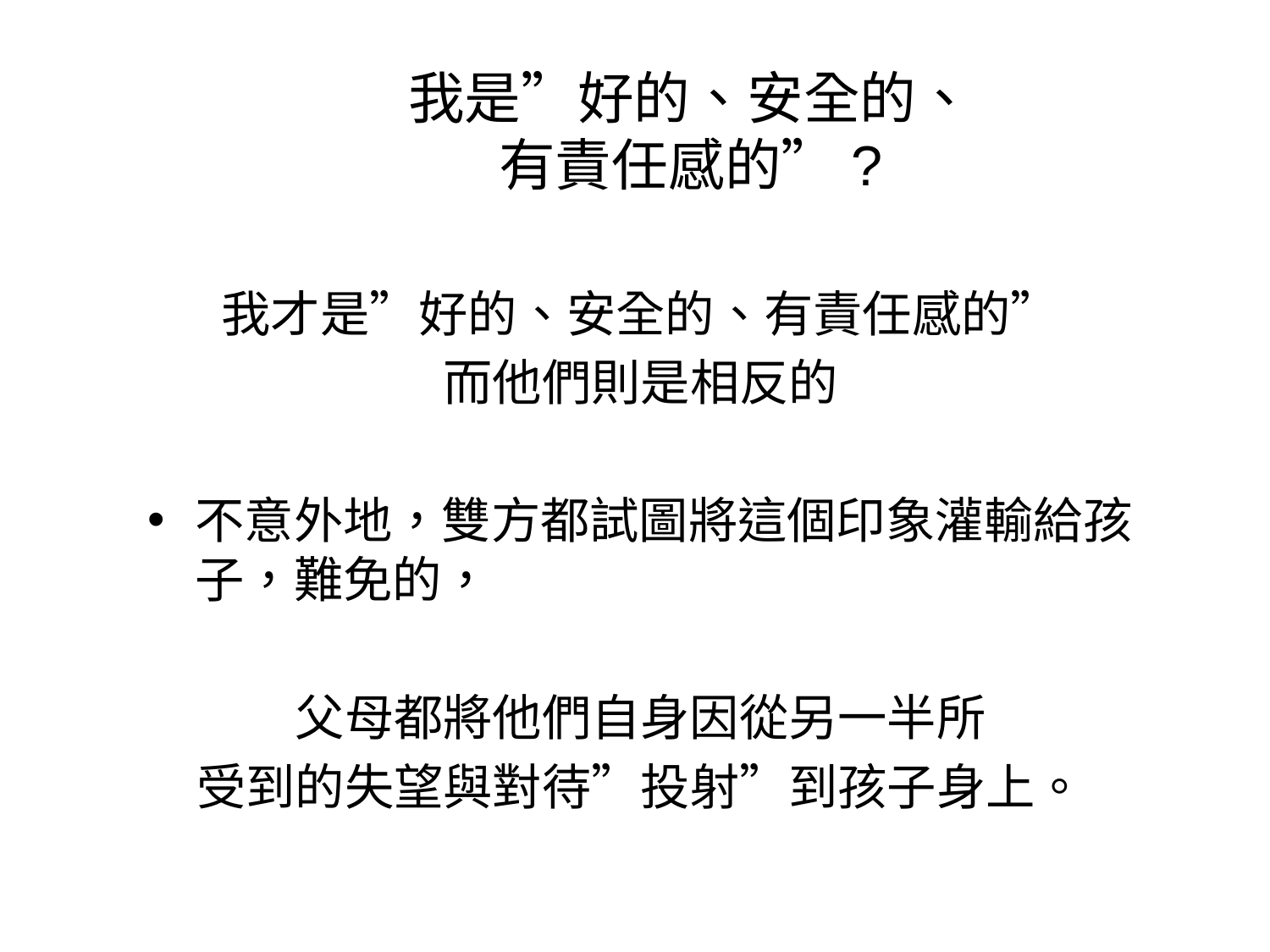

# 我是”好的、安全的、 有責任感的”?
我才是”好的、安全的、有責任感的”
而他們則是相反的

不意外地，雙方都試圖將這個印象灌輸給孩子，難免的，

父母都將他們自身因從另一半所
受到的失望與對待”投射”到孩子身上。